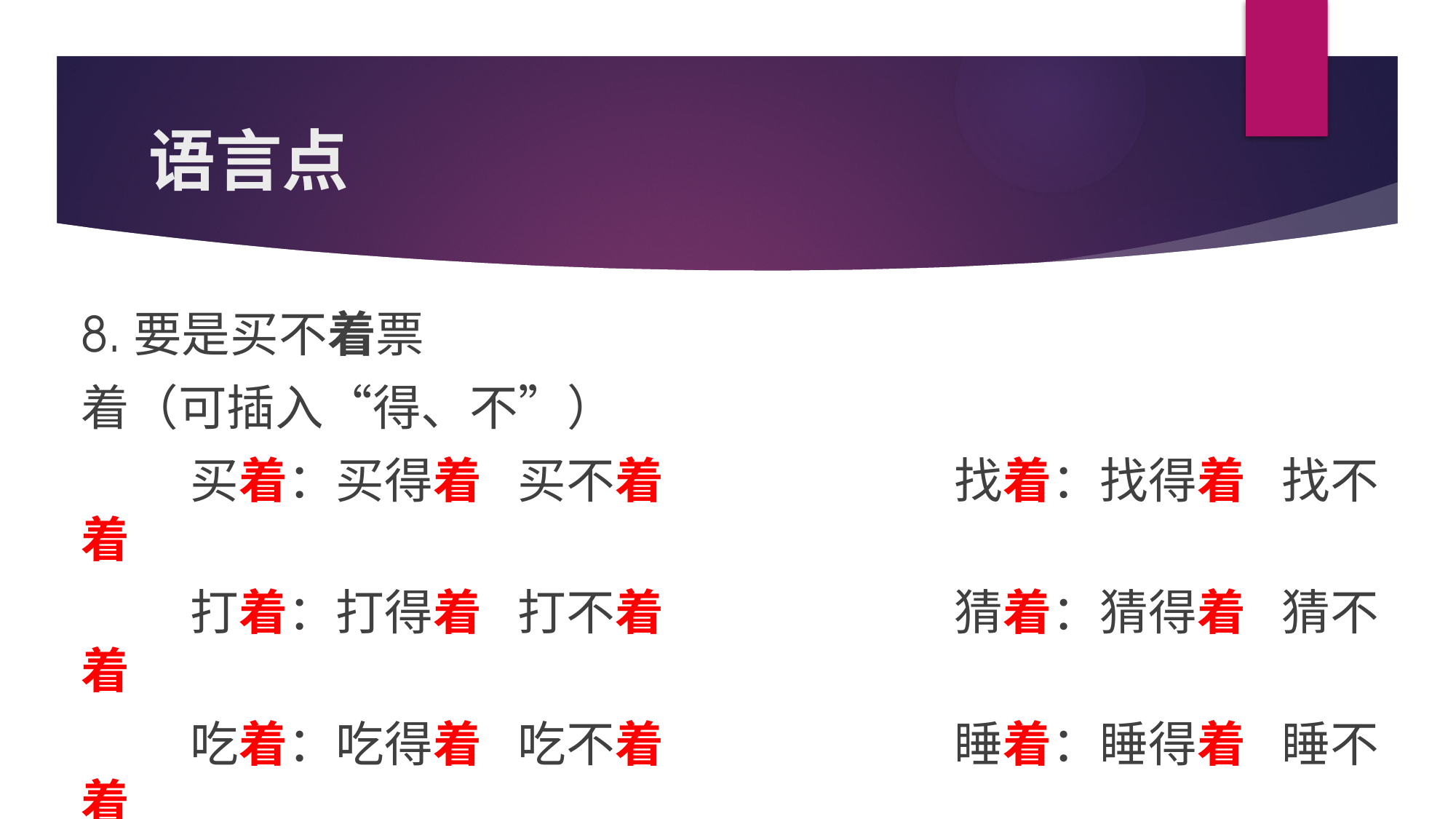

# 语言点
8.要是买不着票
着（可插入“得、不”）
	买着：买得着	买不着			找着：找得着	找不着
	打着：打得着	打不着			猜着：猜得着	猜不着
	吃着：吃得着	吃不着			睡着：睡得着	睡不着
	累着：累得着	累不着			饿着：饿得着	饿不着